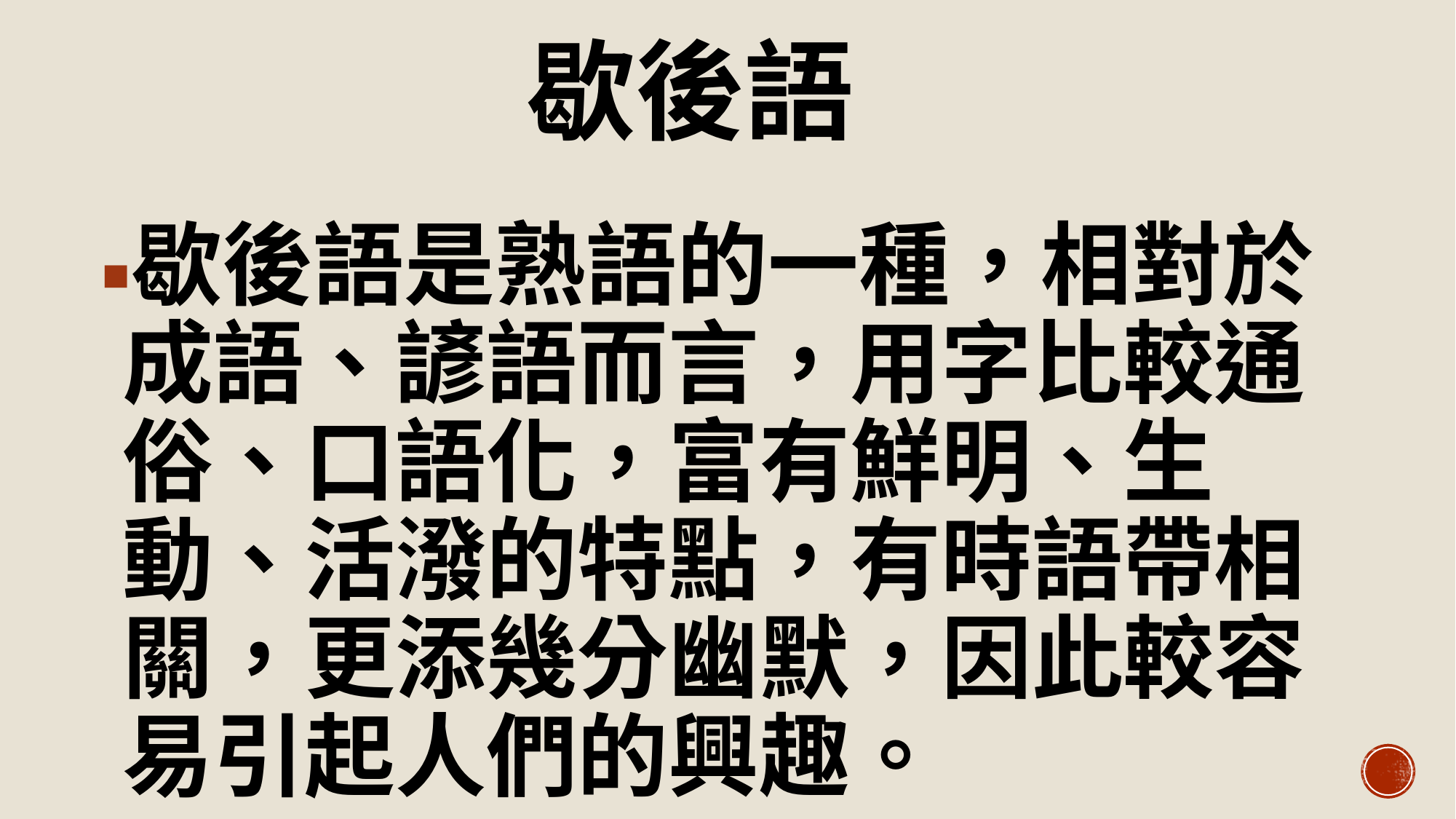

# 歇後語
歇後語是熟語的一種，相對於成語、諺語而言，用字比較通俗、口語化，富有鮮明、生動、活潑的特點，有時語帶相關，更添幾分幽默，因此較容易引起人們的興趣。